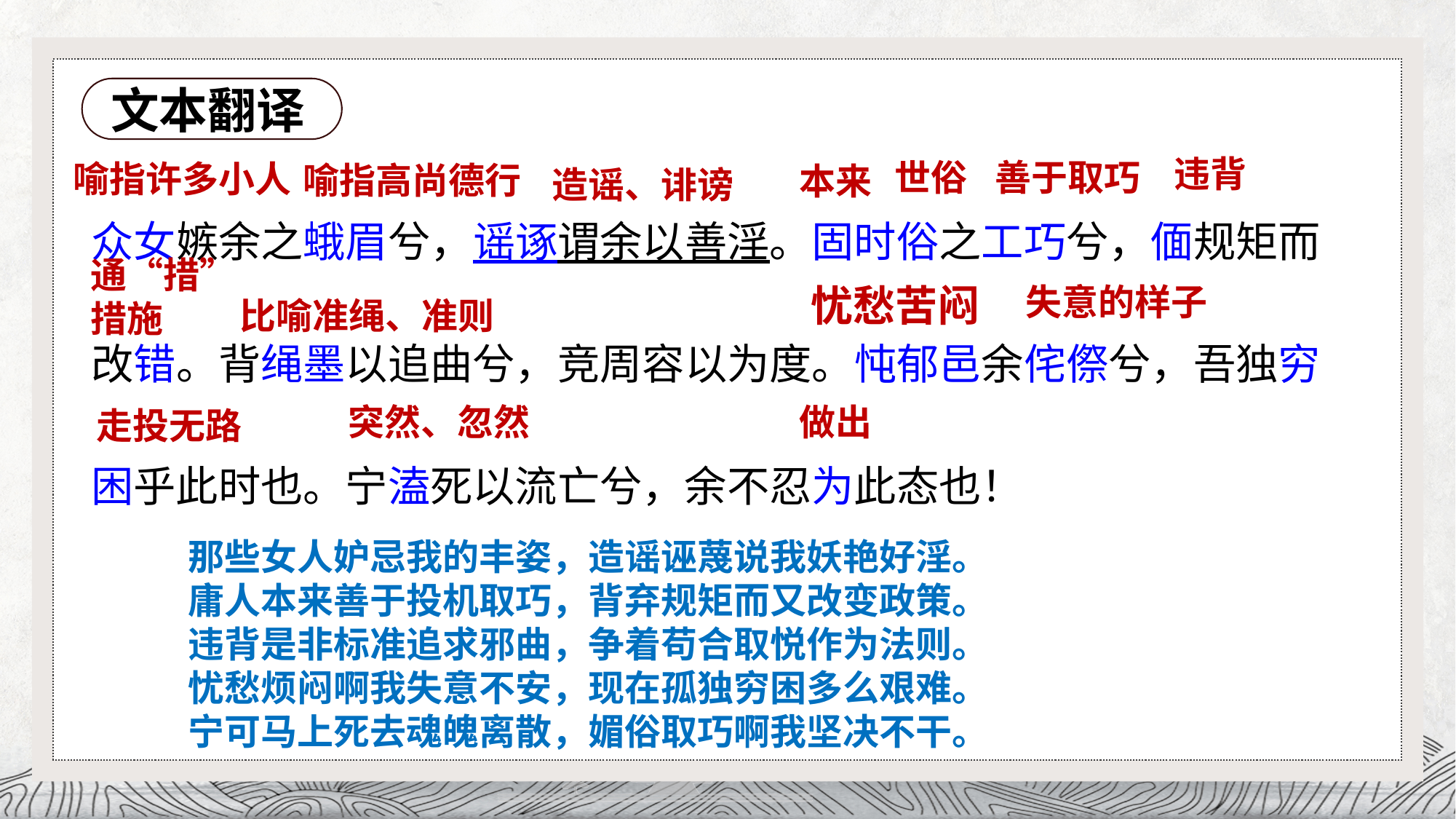

# 文本翻译
违背
世俗
善于取巧
喻指许多小人
喻指高尚德行
本来
造谣、诽谤
众女嫉余之蛾眉兮，谣诼谓余以善淫。固时俗之工巧兮，偭规矩而

改错。背绳墨以追曲兮，竞周容以为度。忳郁邑余侘傺兮，吾独穷

困乎此时也。宁溘死以流亡兮，余不忍为此态也！
通“措”
措施
忧愁苦闷
失意的样子
比喻准绳、准则
突然、忽然
做出
走投无路
那些女人妒忌我的丰姿，造谣诬蔑说我妖艳好淫。
庸人本来善于投机取巧，背弃规矩而又改变政策。
违背是非标准追求邪曲，争着苟合取悦作为法则。
忧愁烦闷啊我失意不安，现在孤独穷困多么艰难。
宁可马上死去魂魄离散，媚俗取巧啊我坚决不干。